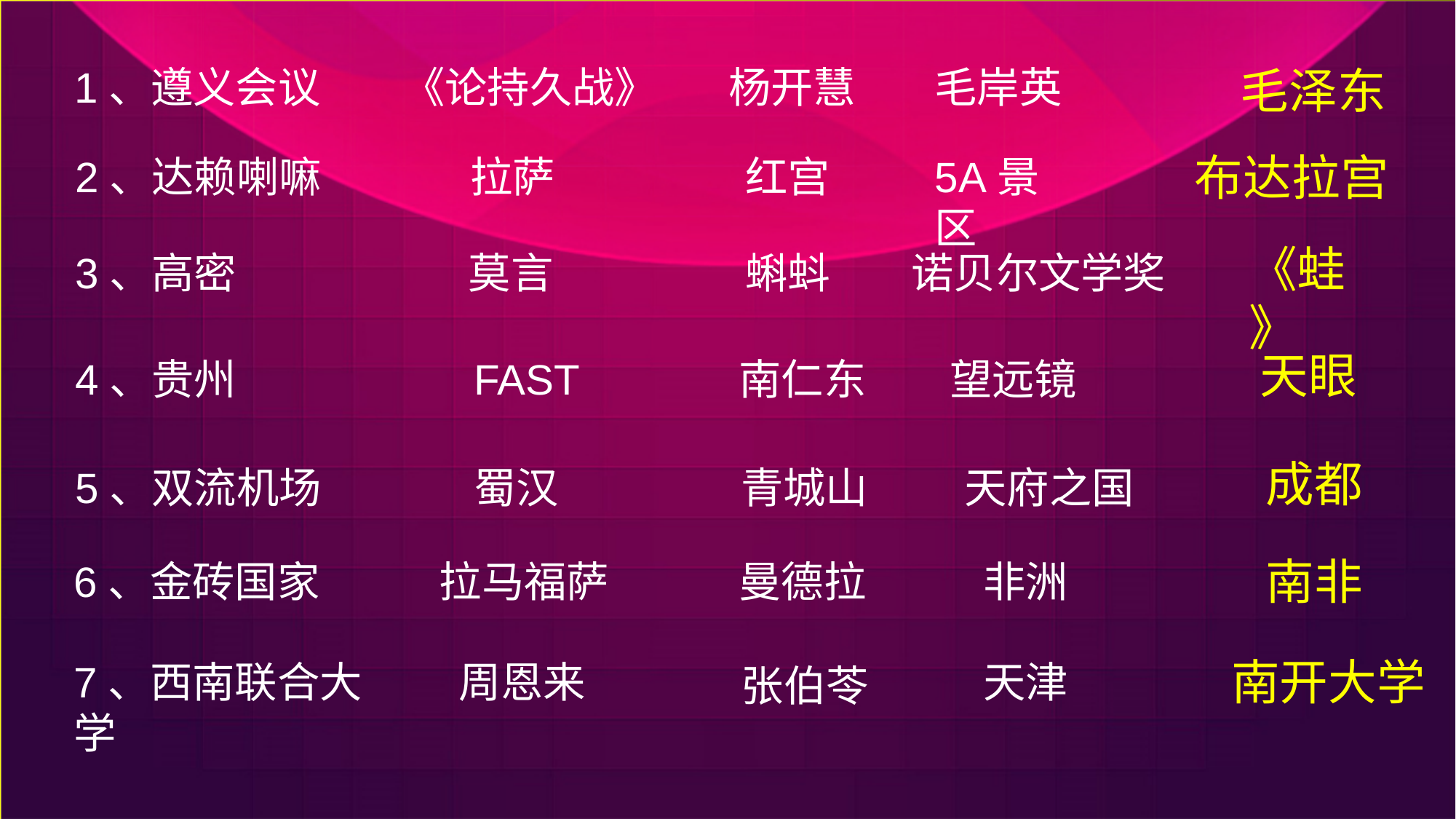

1、遵义会议
《论持久战》
杨开慧
毛岸英
毛泽东
布达拉宫
2、达赖喇嘛
拉萨
红宫
5A景区
《蛙》
3、高密
莫言
蝌蚪
诺贝尔文学奖
天眼
4、贵州
FAST
南仁东
望远镜
成都
5、双流机场
蜀汉
青城山
天府之国
南非
6、金砖国家
拉马福萨
曼德拉
非洲
南开大学
周恩来
天津
7、西南联合大学
张伯苓